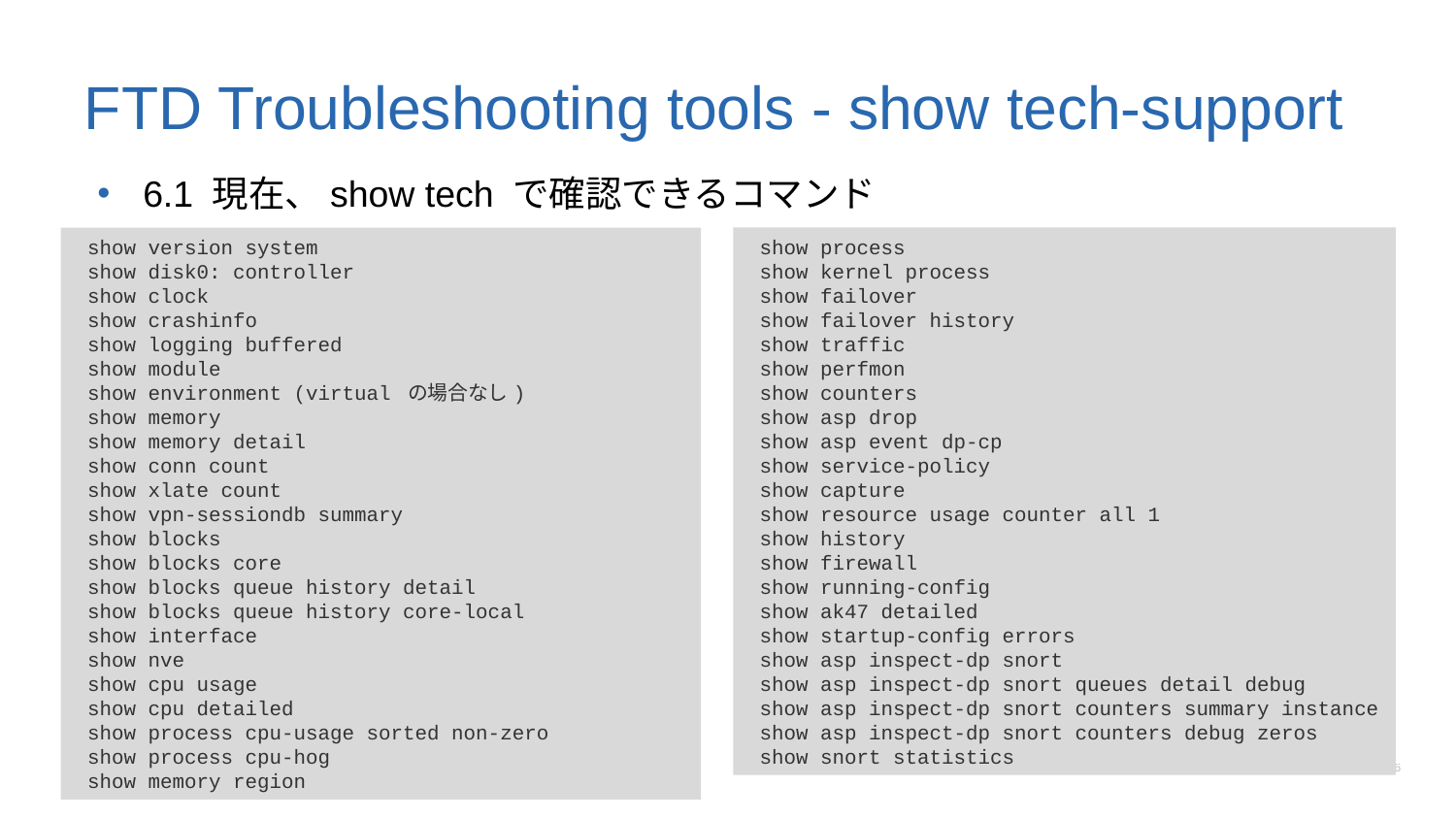

# FTD Troubleshooting tools - show tech-support
6.1 現在、show tech で確認できるコマンド

 show version system
 show disk0: controller
 show clock
 show crashinfo
 show logging buffered
 show module
 show environment (virtual の場合なし)
 show memory
 show memory detail
 show conn count
 show xlate count
 show vpn-sessiondb summary
 show blocks
 show blocks core
 show blocks queue history detail
 show blocks queue history core-local
 show interface
 show nve
 show cpu usage
 show cpu detailed
 show process cpu-usage sorted non-zero
 show process cpu-hog
 show memory region
 show process
 show kernel process
 show failover
 show failover history
 show traffic
 show perfmon
 show counters
 show asp drop
 show asp event dp-cp
 show service-policy
 show capture
 show resource usage counter all 1
 show history
 show firewall
 show running-config
 show ak47 detailed
 show startup-config errors
 show asp inspect-dp snort
 show asp inspect-dp snort queues detail debug
 show asp inspect-dp snort counters summary instance
 show asp inspect-dp snort counters debug zeros
 show snort statistics